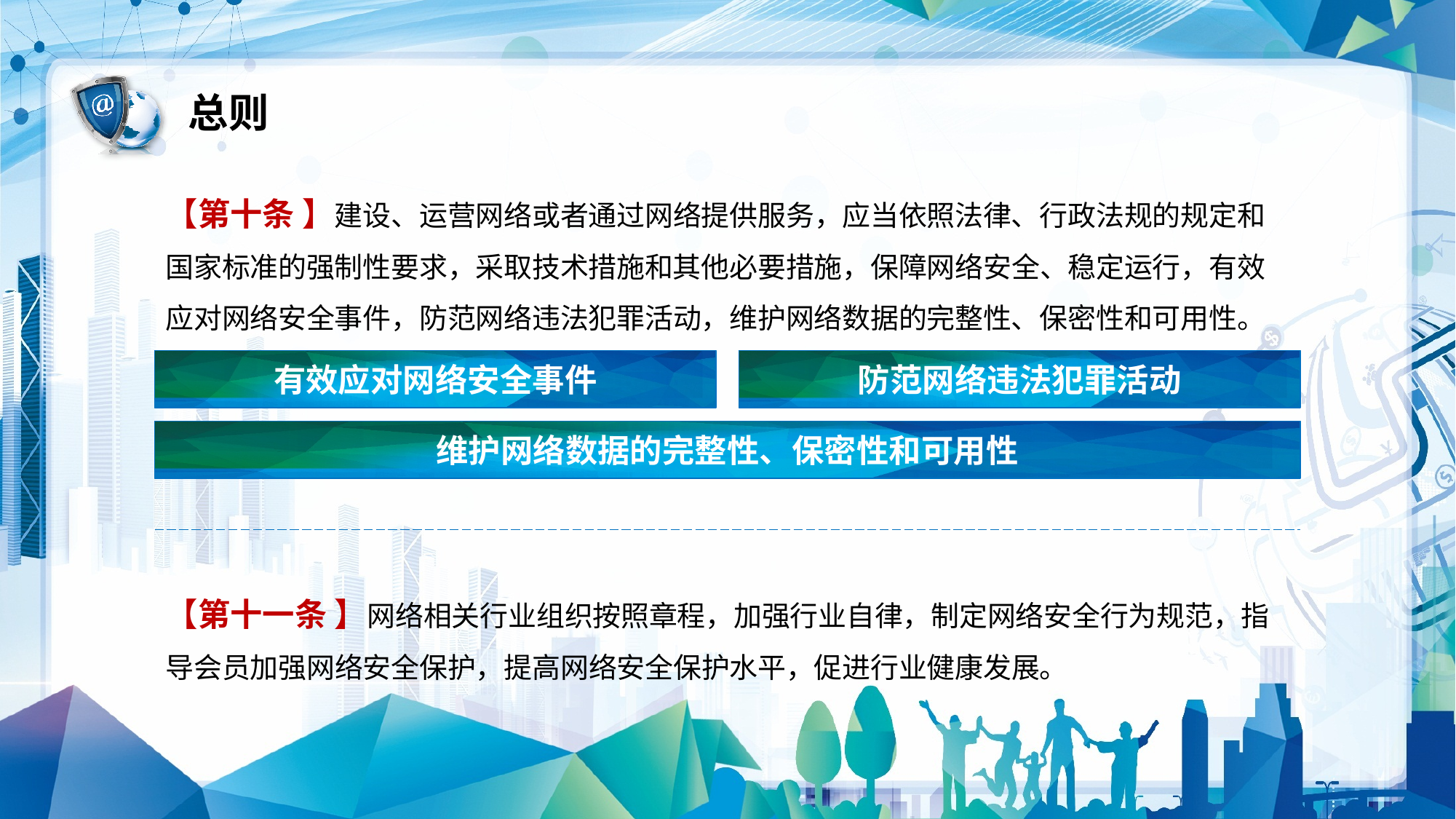

总则
【第十条 】建设、运营网络或者通过网络提供服务，应当依照法律、行政法规的规定和国家标准的强制性要求，采取技术措施和其他必要措施，保障网络安全、稳定运行，有效应对网络安全事件，防范网络违法犯罪活动，维护网络数据的完整性、保密性和可用性。
有效应对网络安全事件
防范网络违法犯罪活动
维护网络数据的完整性、保密性和可用性
【第十一条 】网络相关行业组织按照章程，加强行业自律，制定网络安全行为规范，指导会员加强网络安全保护，提高网络安全保护水平，促进行业健康发展。